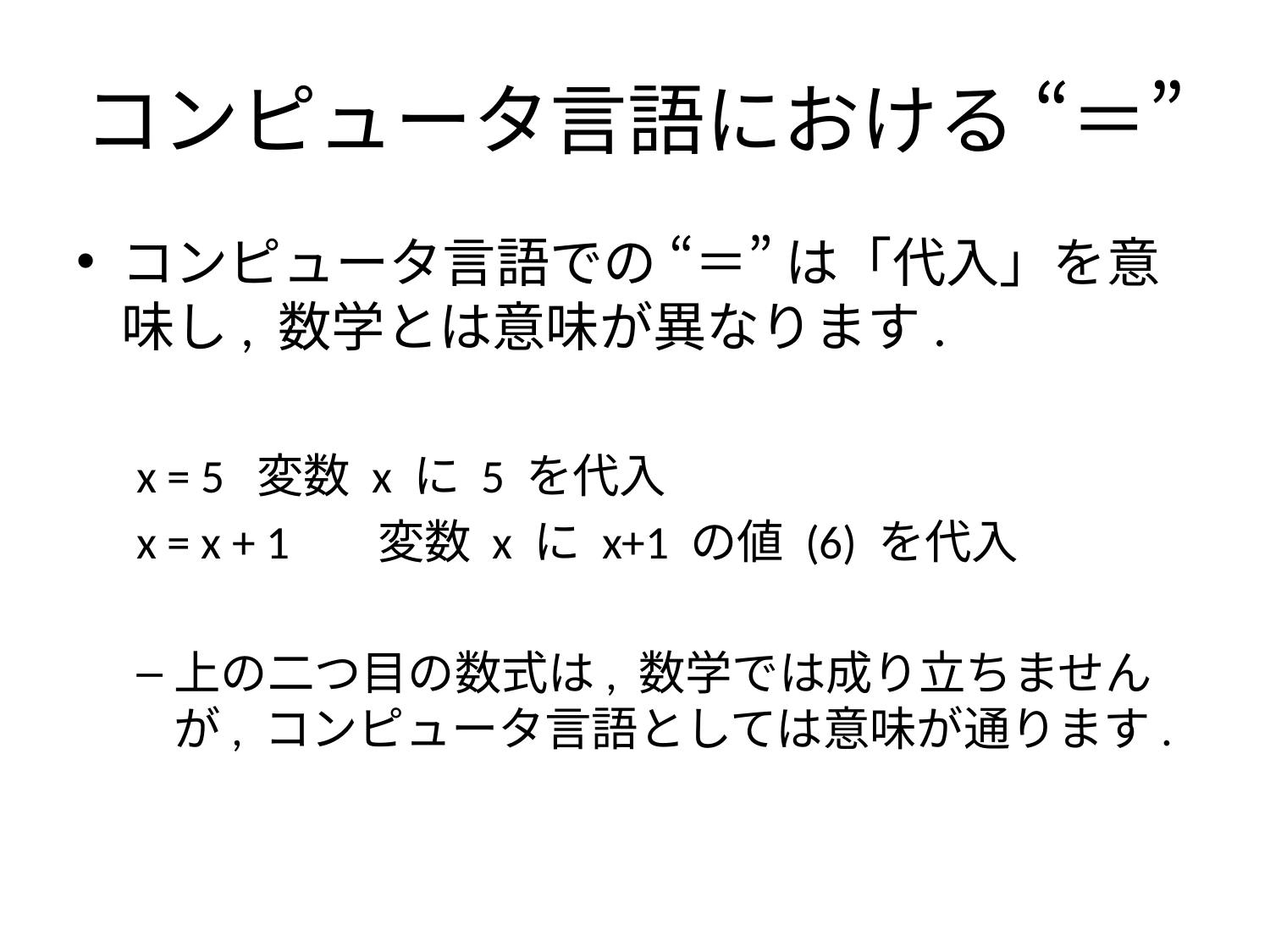

# コンピュータ言語における “＝”
コンピュータ言語での “＝” は「代入」を意味し, 数学とは意味が異なります.

	x = 5			変数 x に 5 を代入
	x = x + 1		変数 x に x+1 の値 (6) を代入

上の二つ目の数式は, 数学では成り立ちませんが, コンピュータ言語としては意味が通ります.